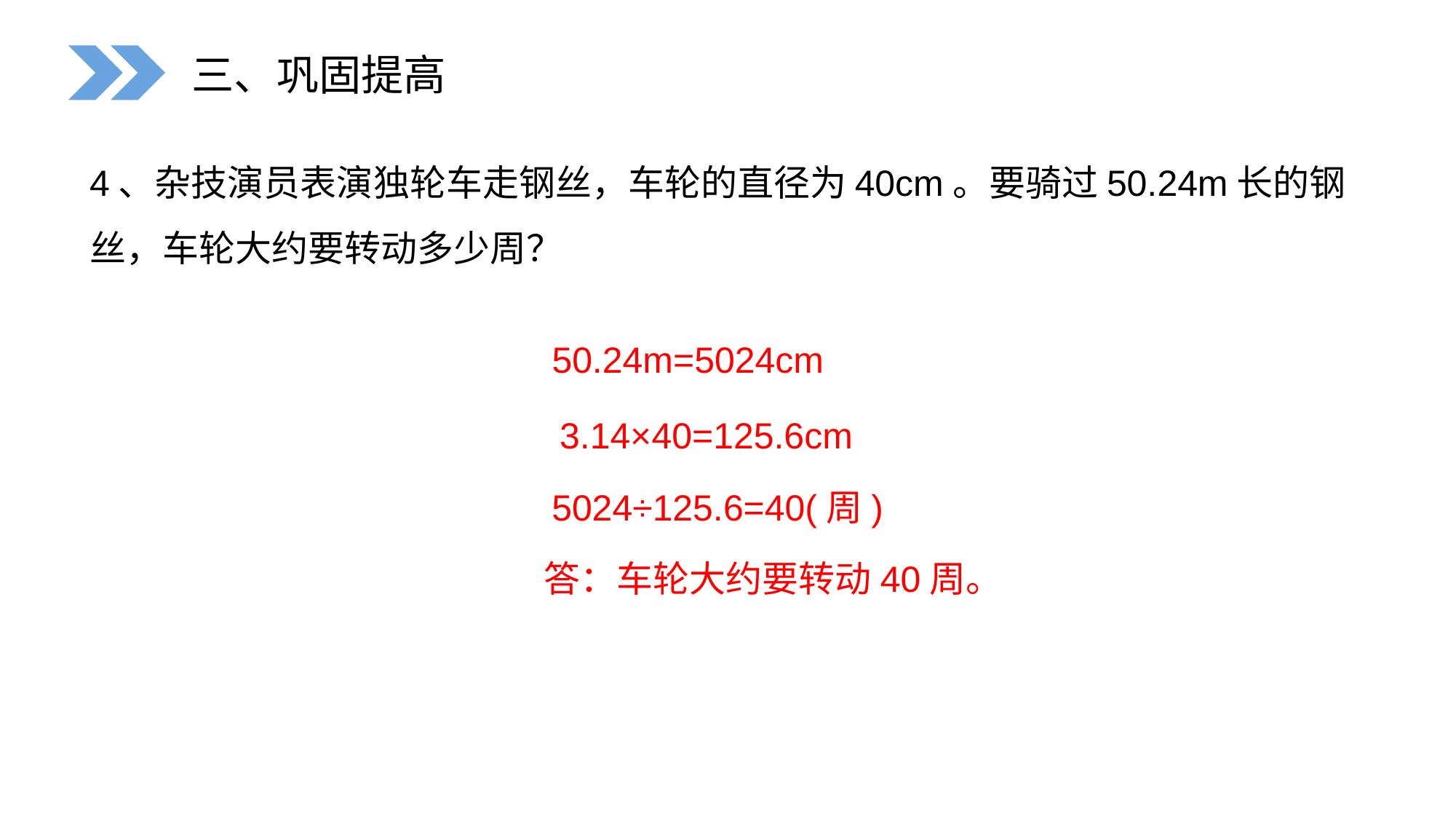

三、巩固提高
4、杂技演员表演独轮车走钢丝，车轮的直径为40cm。要骑过50.24m长的钢丝，车轮大约要转动多少周？
50.24m=5024cm
3.14×40=125.6cm
5024÷125.6=40(周)
答：车轮大约要转动40周。